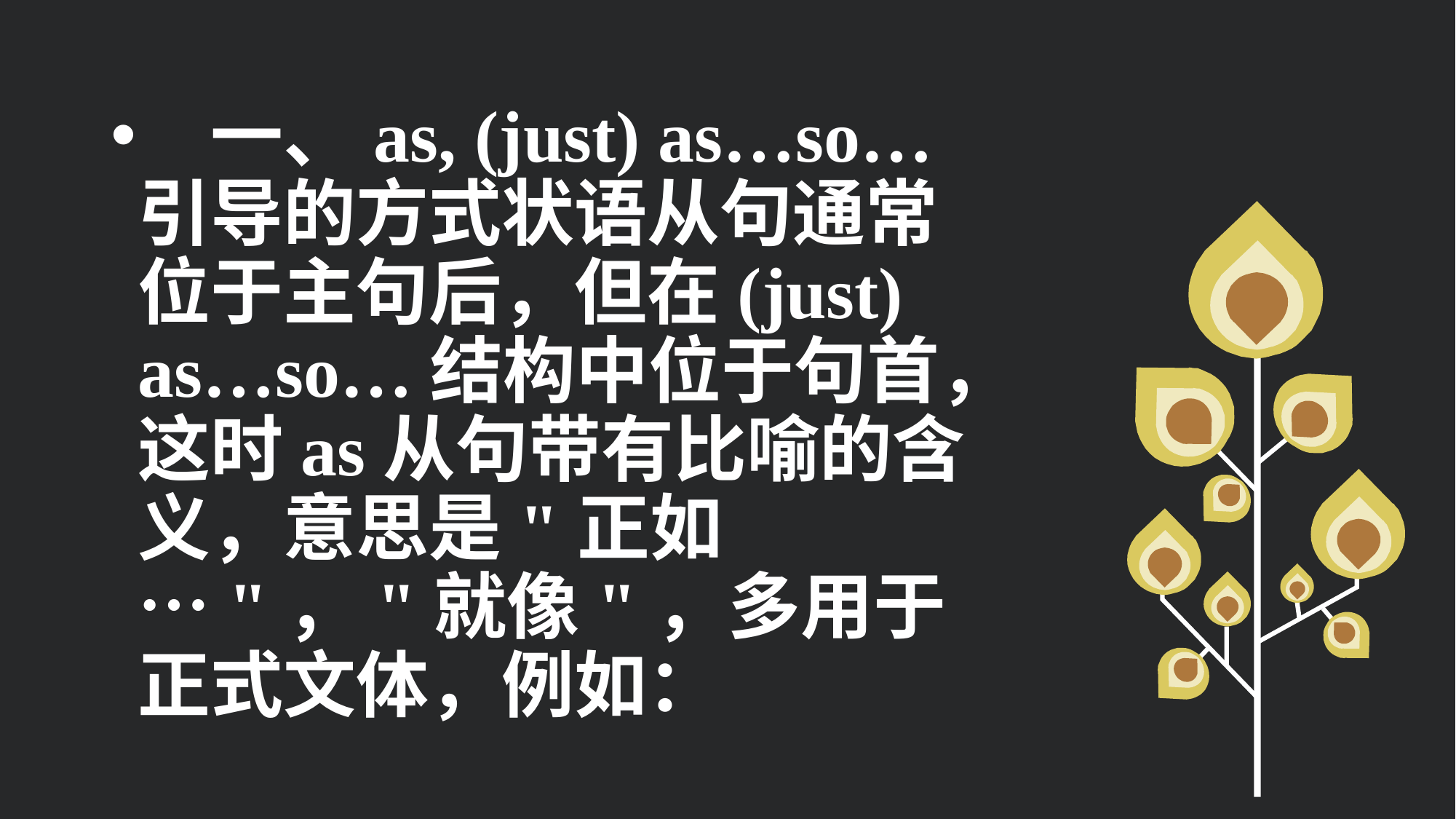

一、as, (just) as…so…引导的方式状语从句通常位于主句后，但在(just) as…so…结构中位于句首，这时as从句带有比喻的含义，意思是"正如…"，"就像"，多用于正式文体，例如：